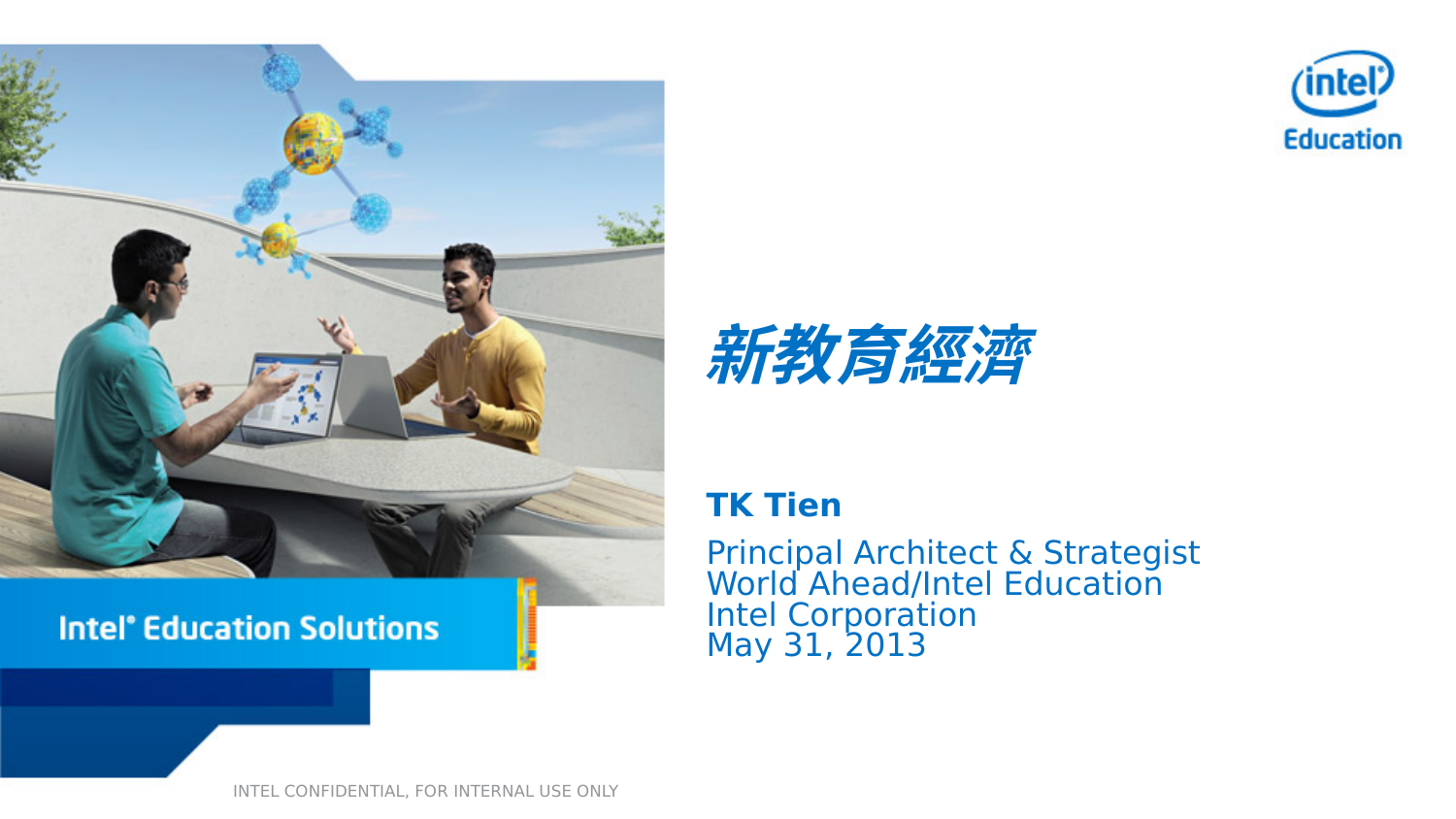

# 新教育經濟
TK Tien
Principal Architect & Strategist
World Ahead/Intel Education
Intel Corporation
May 31, 2013